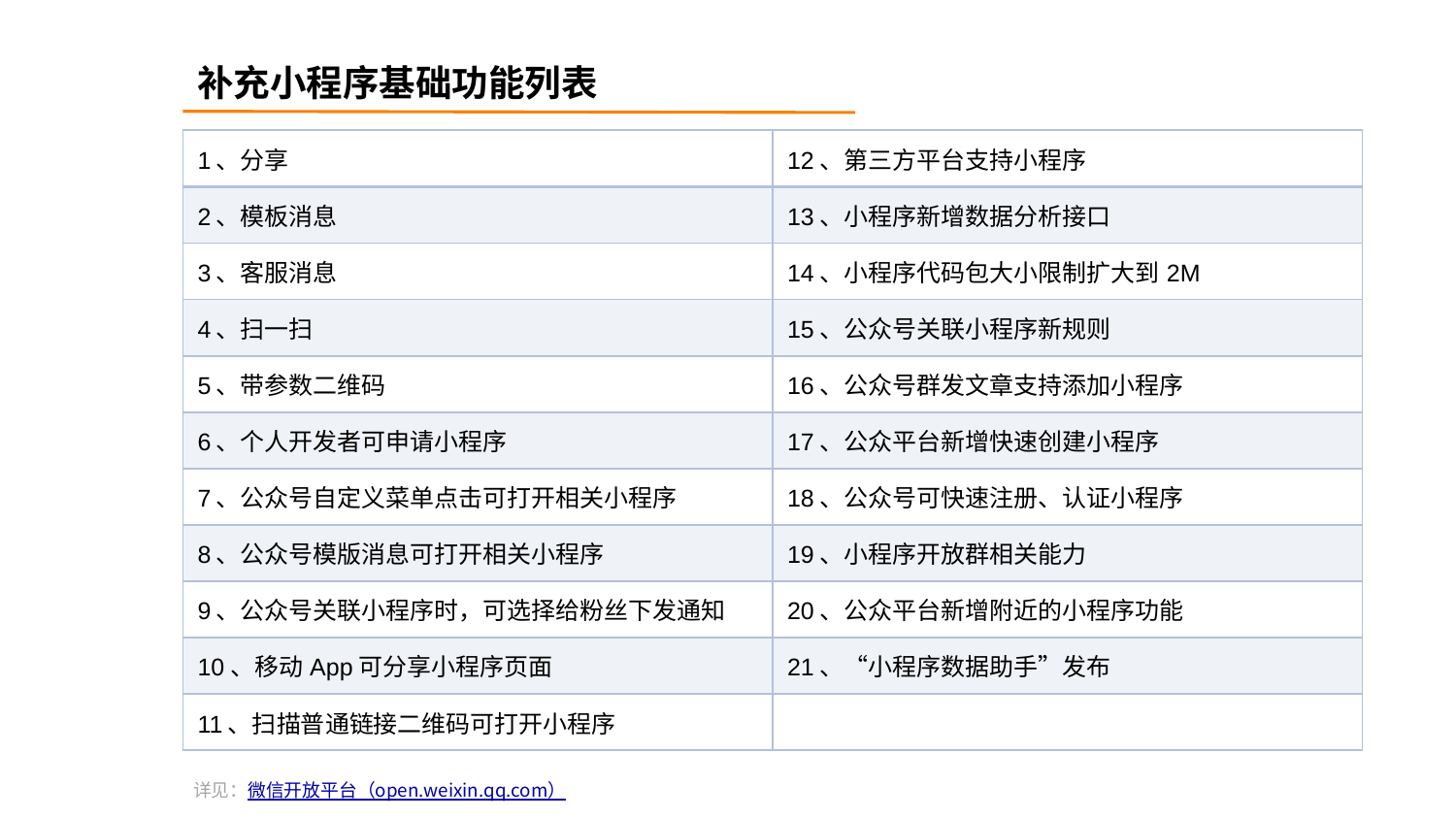

补充小程序基础功能列表
| 1、分享 | 12、第三方平台支持小程序 |
| --- | --- |
| 2、模板消息 | 13、小程序新增数据分析接口 |
| 3、客服消息 | 14、小程序代码包大小限制扩大到2M |
| 4、扫一扫 | 15、公众号关联小程序新规则 |
| 5、带参数二维码 | 16、公众号群发文章支持添加小程序 |
| 6、个人开发者可申请小程序 | 17、公众平台新增快速创建小程序 |
| 7、公众号自定义菜单点击可打开相关小程序 | 18、公众号可快速注册、认证小程序 |
| 8、公众号模版消息可打开相关小程序 | 19、小程序开放群相关能力 |
| 9、公众号关联小程序时，可选择给粉丝下发通知 | 20、公众平台新增附近的小程序功能 |
| 10、移动App可分享小程序页面 | 21、“小程序数据助手”发布 |
| 11、扫描普通链接二维码可打开小程序 |  |
详见：微信开放平台（open.weixin.qq.com）